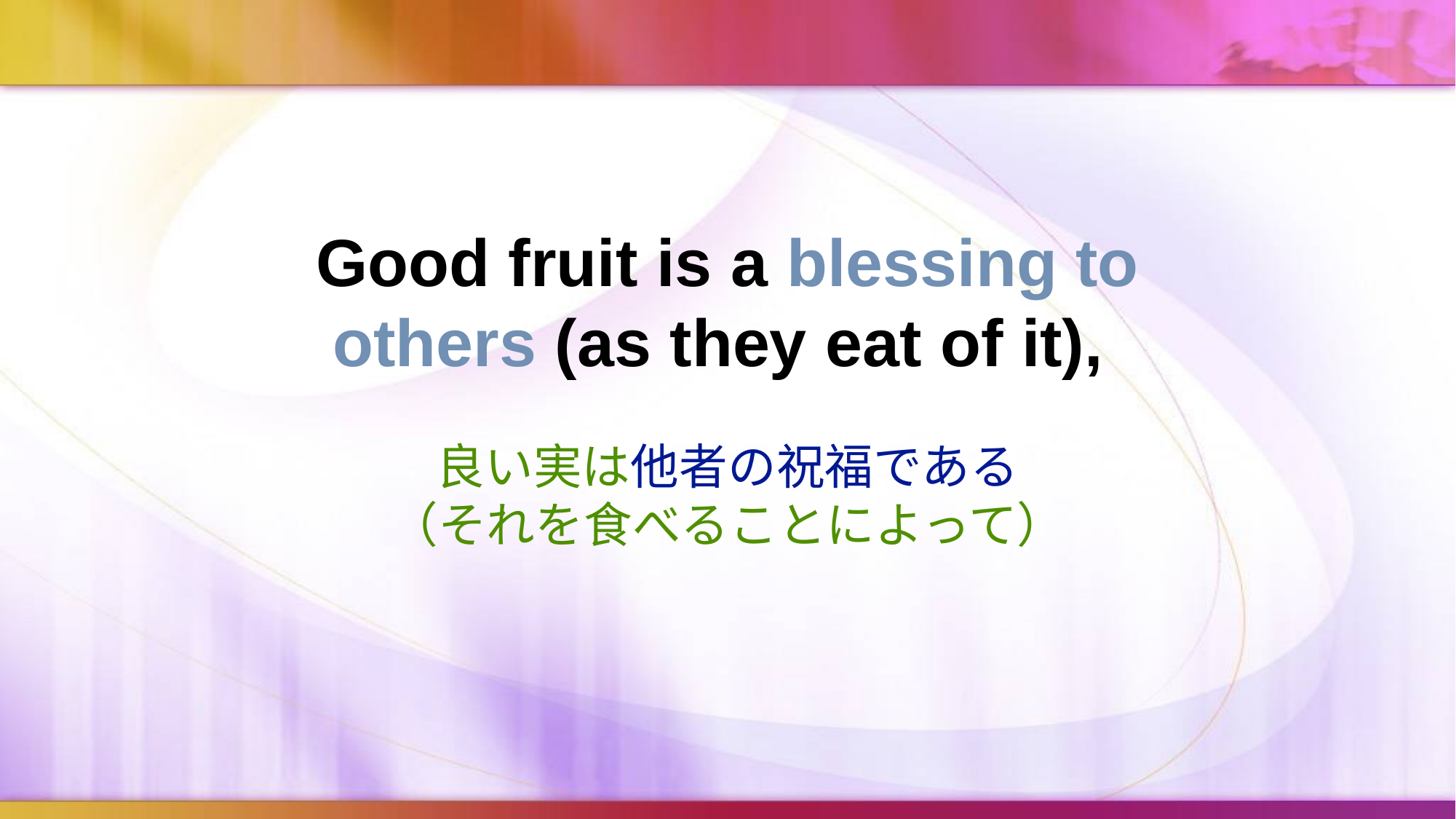

Good fruit is a blessing to others (as they eat of it),

良い実は他者の祝福である
（それを食べることによって）